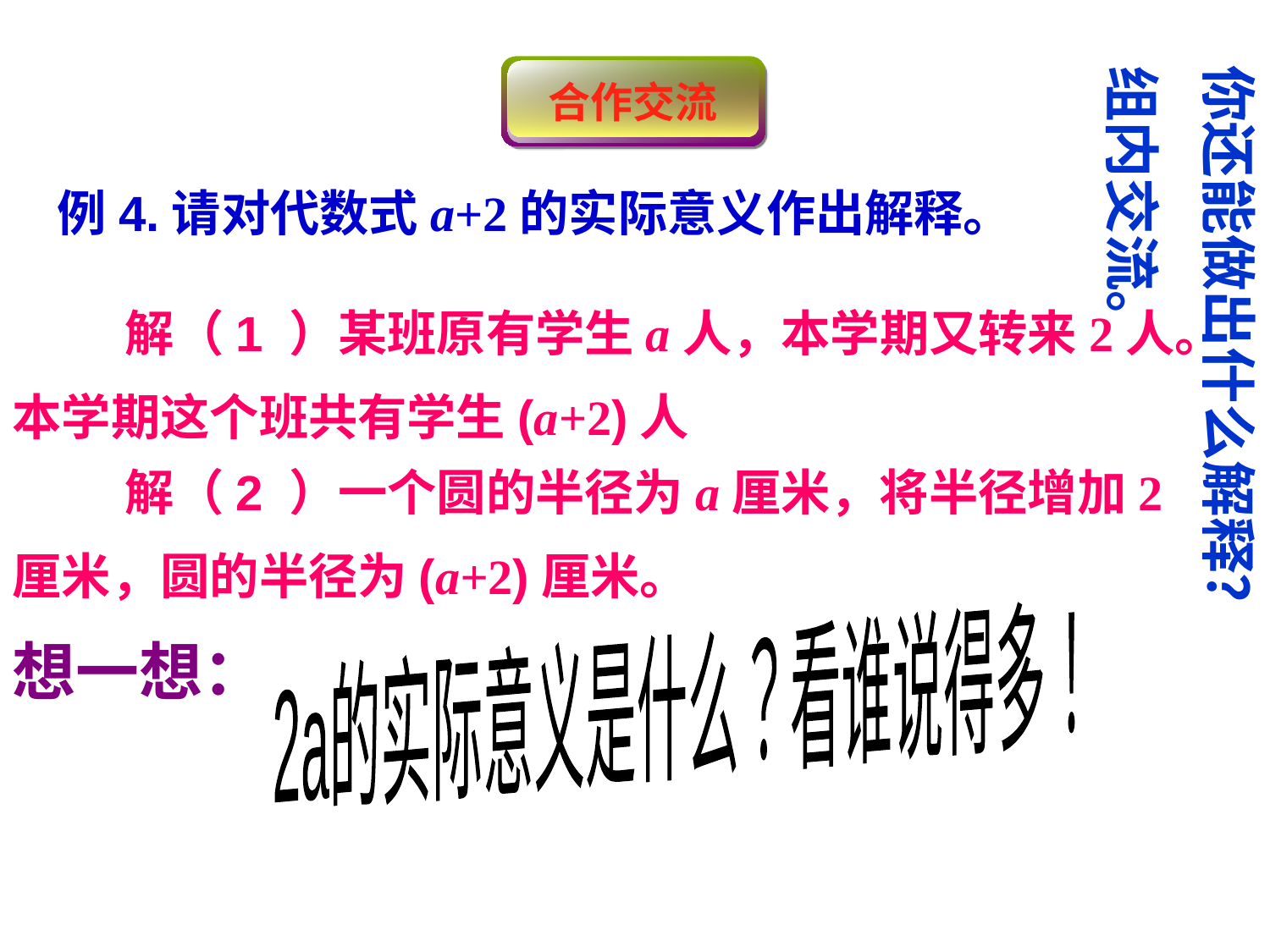

你还能做出什么解释？
     组内交流。

合作交流
例4.请对代数式a+2的实际意义作出解释。
         解（1 ）某班原有学生a人，本学期又转来2人。
本学期这个班共有学生(a+2)人
         解（2 ）一个圆的半径为a厘米，将半径增加2
厘米，圆的半径为(a+2)厘米。
2a的实际意义是什么？看谁说得多！
想一想：